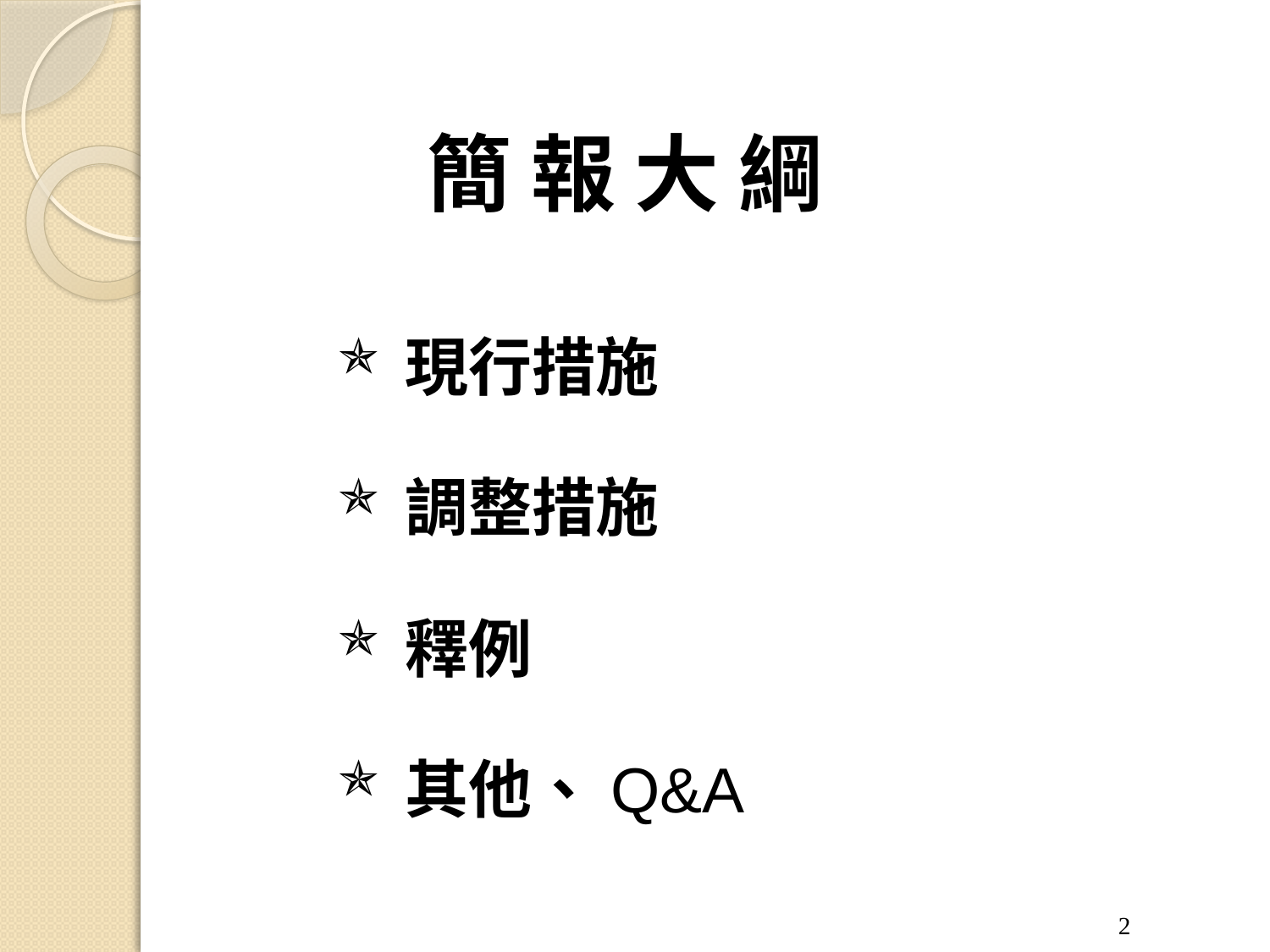

# 簡 報 大 綱
現行措施
調整措施
釋例
其他、Q&A
2